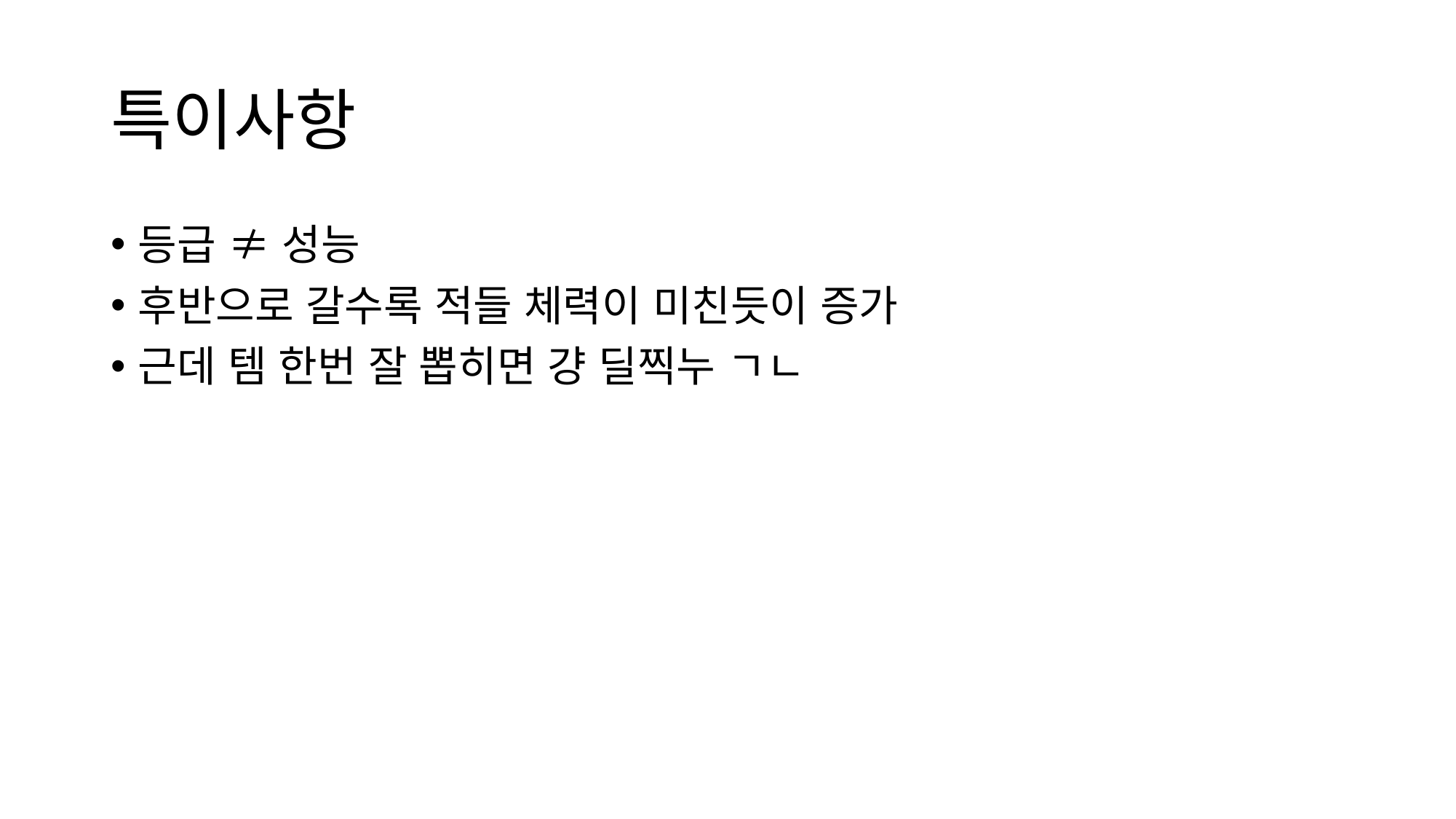

# 특이사항
등급 ≠ 성능
후반으로 갈수록 적들 체력이 미친듯이 증가
근데 템 한번 잘 뽑히면 걍 딜찍누 ㄱㄴ